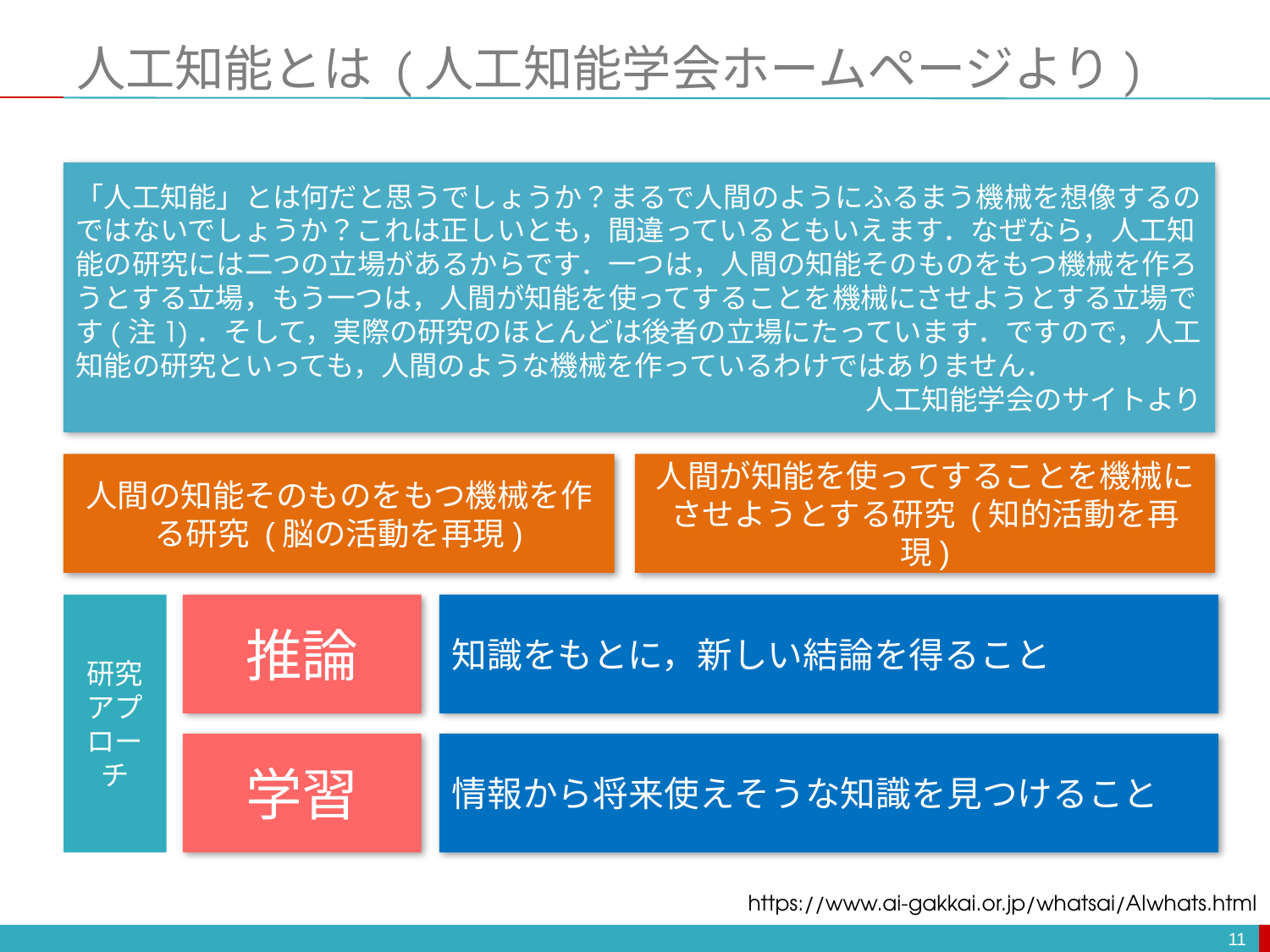

# 人工知能とは (人工知能学会ホームページより)
「人工知能」とは何だと思うでしょうか？まるで人間のようにふるまう機械を想像するのではないでしょうか？これは正しいとも，間違っているともいえます．なぜなら，人工知能の研究には二つの立場があるからです．一つは，人間の知能そのものをもつ機械を作ろうとする立場，もう一つは，人間が知能を使ってすることを機械にさせようとする立場です(注1)．そして，実際の研究のほとんどは後者の立場にたっています．ですので，人工知能の研究といっても，人間のような機械を作っているわけではありません．
人工知能学会のサイトより
人間の知能そのものをもつ機械を作る研究 (脳の活動を再現)
人間が知能を使ってすることを機械にさせようとする研究 (知的活動を再現)
研究アプローチ
推論
知識をもとに，新しい結論を得ること
情報から将来使えそうな知識を見つけること
学習
https://www.ai-gakkai.or.jp/whatsai/AIwhats.html
11